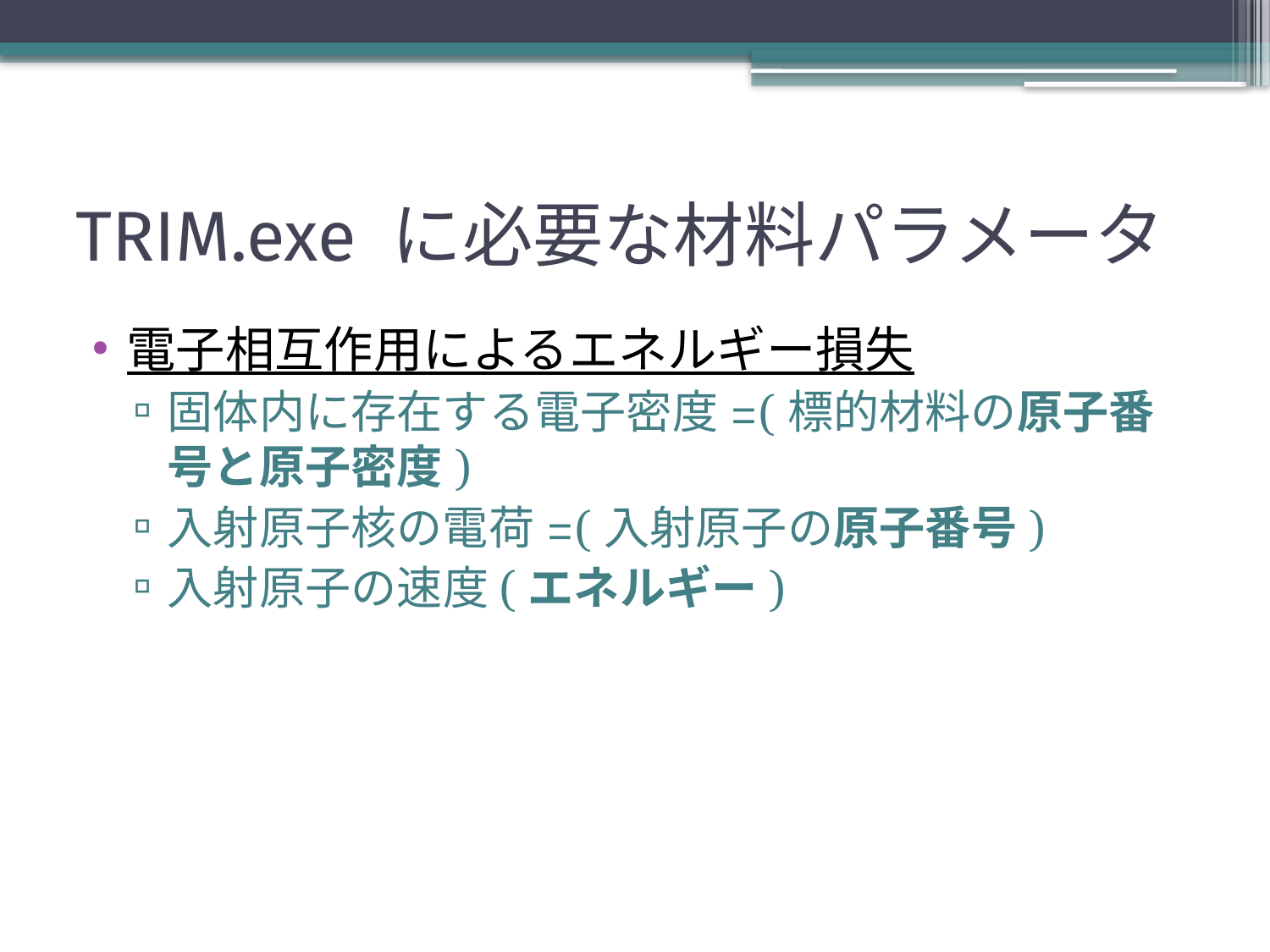

# TRIM.exe に必要な材料パラメータ
電子相互作用によるエネルギー損失
固体内に存在する電子密度=(標的材料の原子番号と原子密度)
入射原子核の電荷=(入射原子の原子番号)
入射原子の速度(エネルギー)